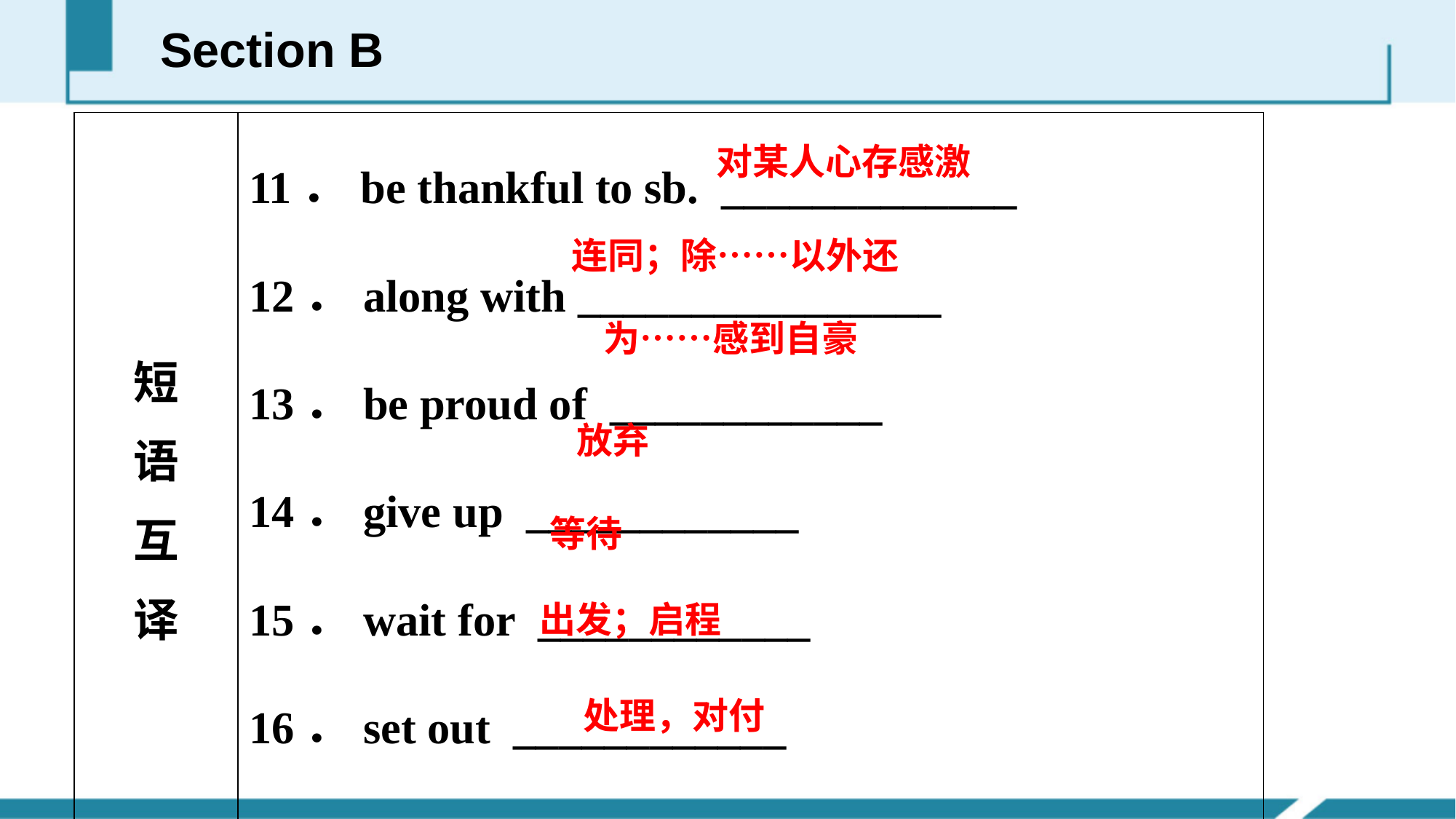

Section B
| 短 语 互 译 | 11．be thankful to sb. \_\_\_\_\_\_\_\_\_\_\_\_\_ 12．along with \_\_\_\_\_\_\_\_\_\_\_\_\_\_\_\_ 13．be proud of \_\_\_\_\_\_\_\_\_\_\_\_ 14．give up \_\_\_\_\_\_\_\_\_\_\_\_ 15．wait for \_\_\_\_\_\_\_\_\_\_\_\_ 16．set out \_\_\_\_\_\_\_\_\_\_\_\_ 17．deal with \_\_\_\_\_\_\_\_\_\_\_\_ |
| --- | --- |
对某人心存感激
连同；除……以外还
为……感到自豪

放弃
等待
出发；启程
处理，对付